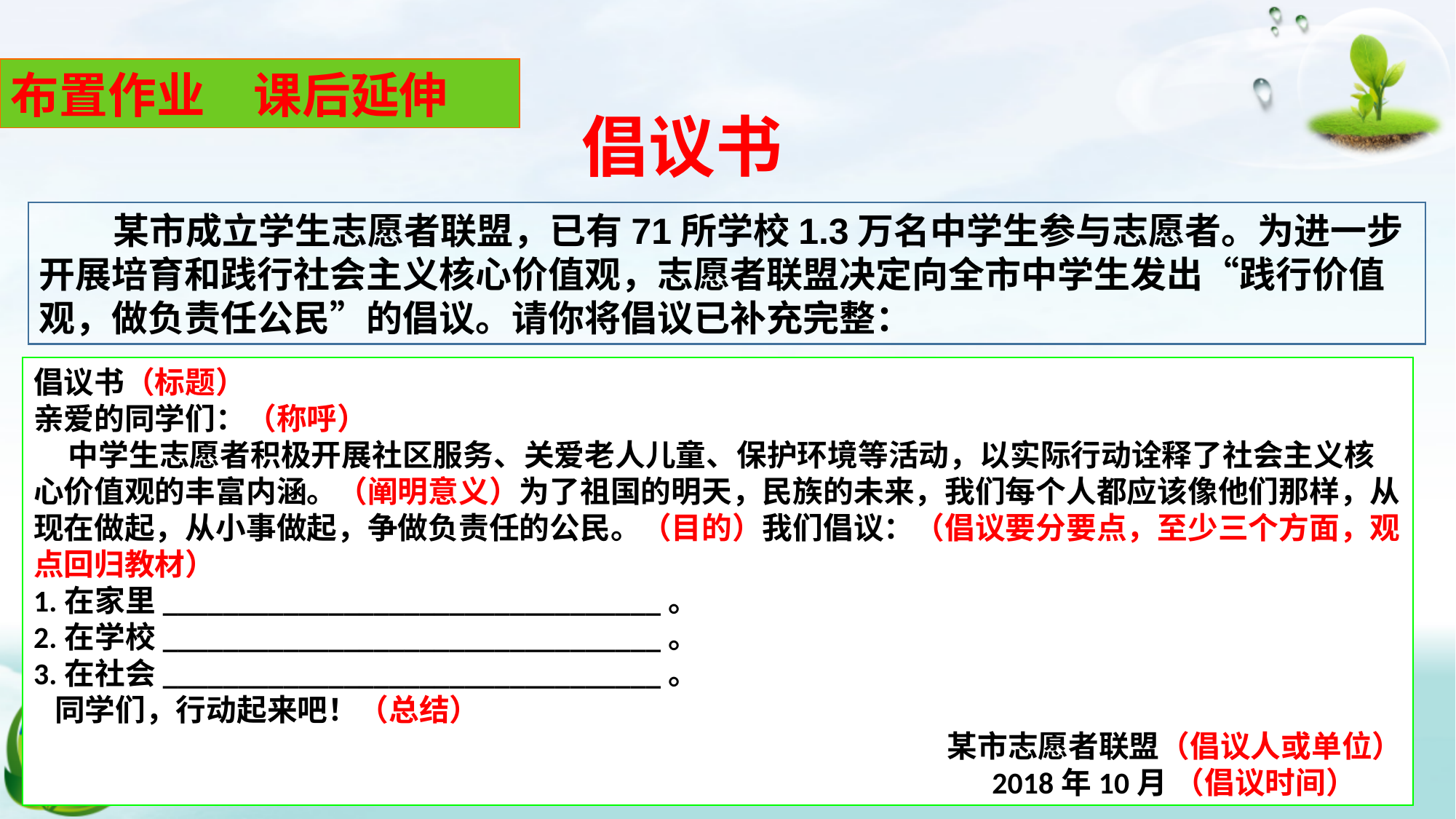

布置作业　课后延伸
倡议书
        某市成立学生志愿者联盟，已有71所学校1.3万名中学生参与志愿者。为进一步开展培育和践行社会主义核心价值观，志愿者联盟决定向全市中学生发出“践行价值观，做负责任公民”的倡议。请你将倡议已补充完整：
倡议书（标题）
亲爱的同学们：（称呼）
    中学生志愿者积极开展社区服务、关爱老人儿童、保护环境等活动，以实际行动诠释了社会主义核心价值观的丰富内涵。（阐明意义）为了祖国的明天，民族的未来，我们每个人都应该像他们那样，从现在做起，从小事做起，争做负责任的公民。（目的）我们倡议：（倡议要分要点，至少三个方面，观点回归教材）
1.在家里_________________________________。
2.在学校_________________________________。
3.在社会_________________________________。
  同学们，行动起来吧！（总结）
                                    某市志愿者联盟（倡议人或单位）
                                                                                                                                    2018年10月 （倡议时间）